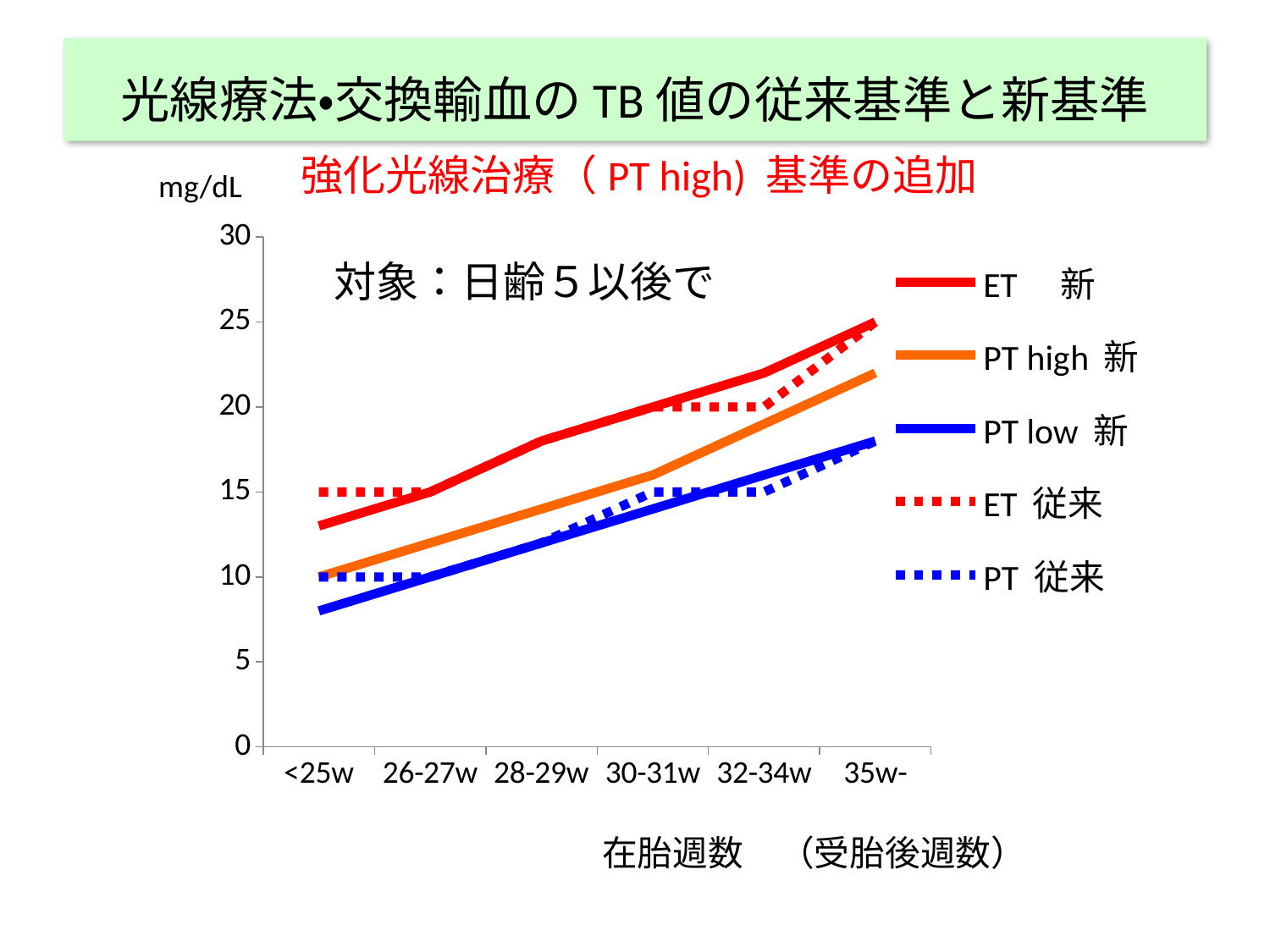

# 光線療法・交換輸血のTB値の従来基準と新基準
強化光線治療（PT high) 基準の追加
mg/dL

### Chart

| Category | ET　新 | PT high 新 | PT low 新 | ET 従来 | PT 従来 |
|---|---|---|---|---|---|
| <25w | 13.0 | 10.0 | 8.0 | 15.0 | 10.0 |
| 26-27w | 15.0 | 12.0 | 10.0 | 15.0 | 10.0 |
| 28-29w | 18.0 | 14.0 | 12.0 | 18.0 | 12.0 |
| 30-31w | 20.0 | 16.0 | 14.0 | 20.0 | 15.0 |
| 32-34w | 22.0 | 19.0 | 16.0 | 20.0 | 15.0 |
| 35w- | 25.0 | 22.0 | 18.0 | 25.0 | 18.0 |
対象：日齢５以後で
在胎週数　（受胎後週数）